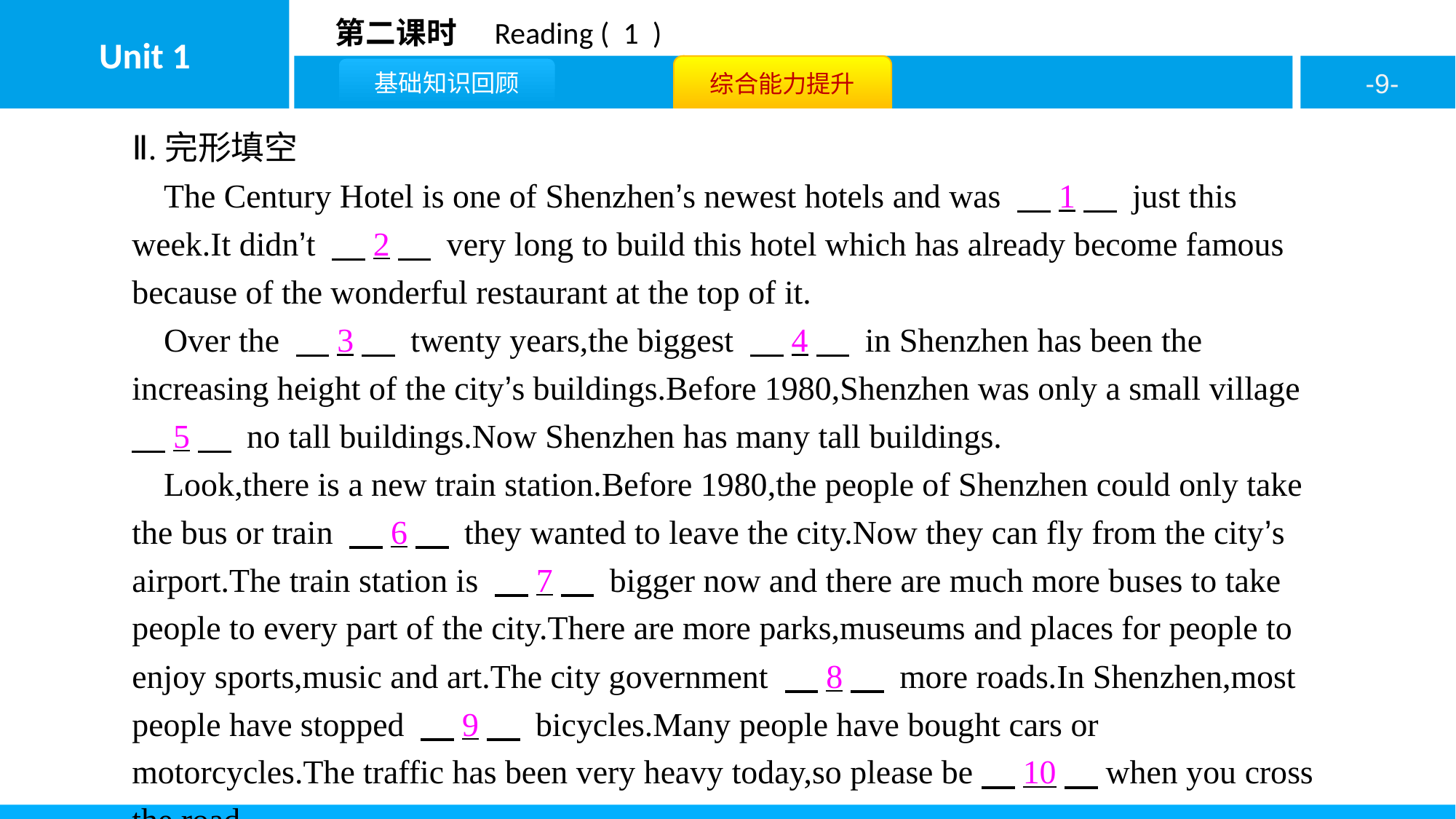

Ⅱ.完形填空
The Century Hotel is one of Shenzhen’s newest hotels and was 　1　 just this week.It didn’t 　2　 very long to build this hotel which has already become famous because of the wonderful restaurant at the top of it.
Over the 　3　 twenty years,the biggest 　4　 in Shenzhen has been the increasing height of the city’s buildings.Before 1980,Shenzhen was only a small village 　5　 no tall buildings.Now Shenzhen has many tall buildings.
Look,there is a new train station.Before 1980,the people of Shenzhen could only take the bus or train 　6　 they wanted to leave the city.Now they can fly from the city’s airport.The train station is 　7　 bigger now and there are much more buses to take people to every part of the city.There are more parks,museums and places for people to enjoy sports,music and art.The city government 　8　 more roads.In Shenzhen,most people have stopped 　9　 bicycles.Many people have bought cars or motorcycles.The traffic has been very heavy today,so please be　10　when you cross the road.